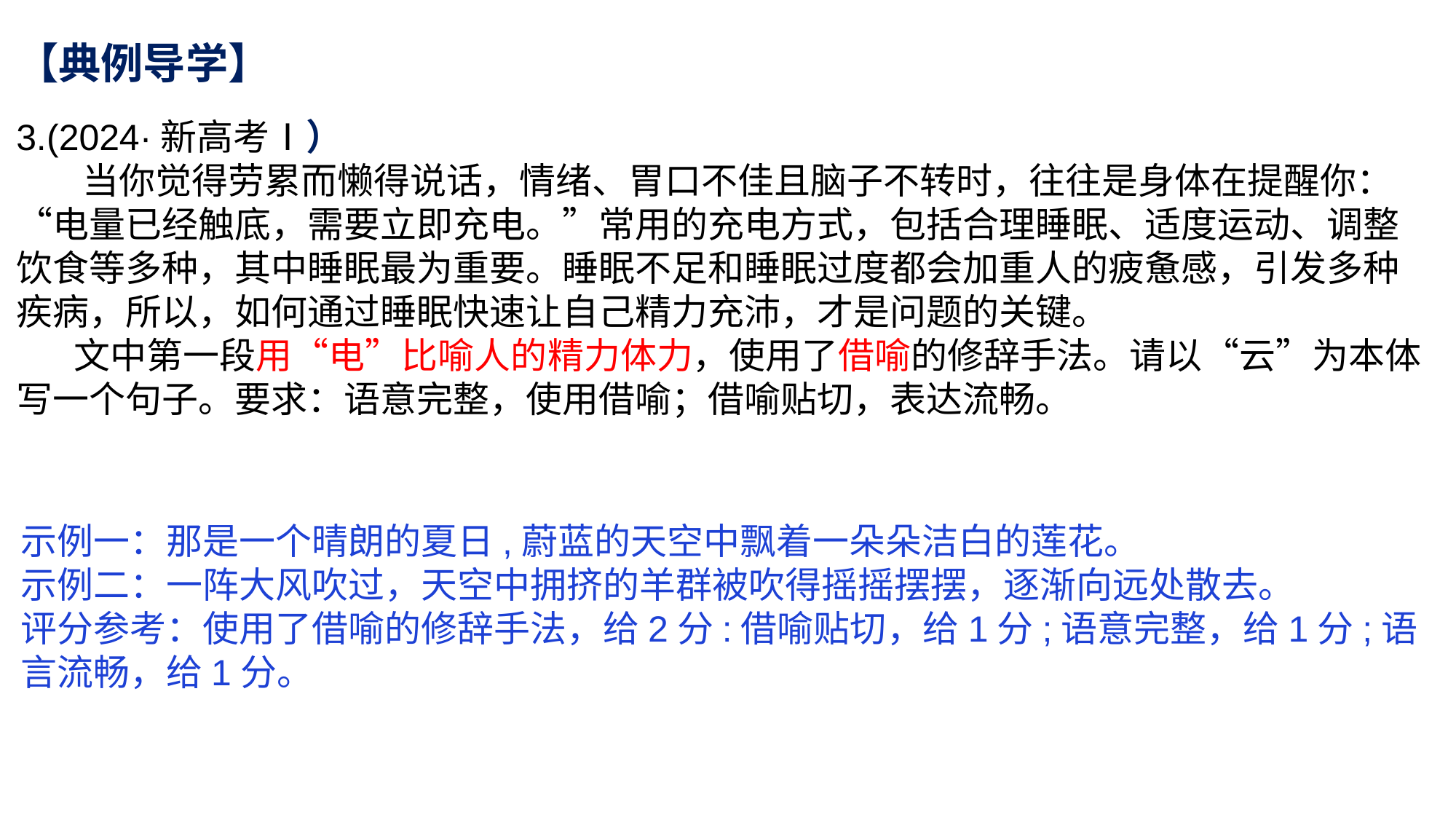

【典例导学】
3.(2024·新高考Ⅰ）
       当你觉得劳累而懒得说话，情绪、胃口不佳且脑子不转时，往往是身体在提醒你：“电量已经触底，需要立即充电。”常用的充电方式，包括合理睡眠、适度运动、调整饮食等多种，其中睡眠最为重要。睡眠不足和睡眠过度都会加重人的疲惫感，引发多种疾病，所以，如何通过睡眠快速让自己精力充沛，才是问题的关键。
      文中第一段用“电”比喻人的精力体力，使用了借喻的修辞手法。请以“云”为本体写一个句子。要求：语意完整，使用借喻；借喻贴切，表达流畅。
示例一：那是一个晴朗的夏日,蔚蓝的天空中飘着一朵朵洁白的莲花。
示例二：一阵大风吹过，天空中拥挤的羊群被吹得摇摇摆摆，逐渐向远处散去。
评分参考：使用了借喻的修辞手法，给2分:借喻贴切，给1分;语意完整，给1分;语言流畅，给1分。